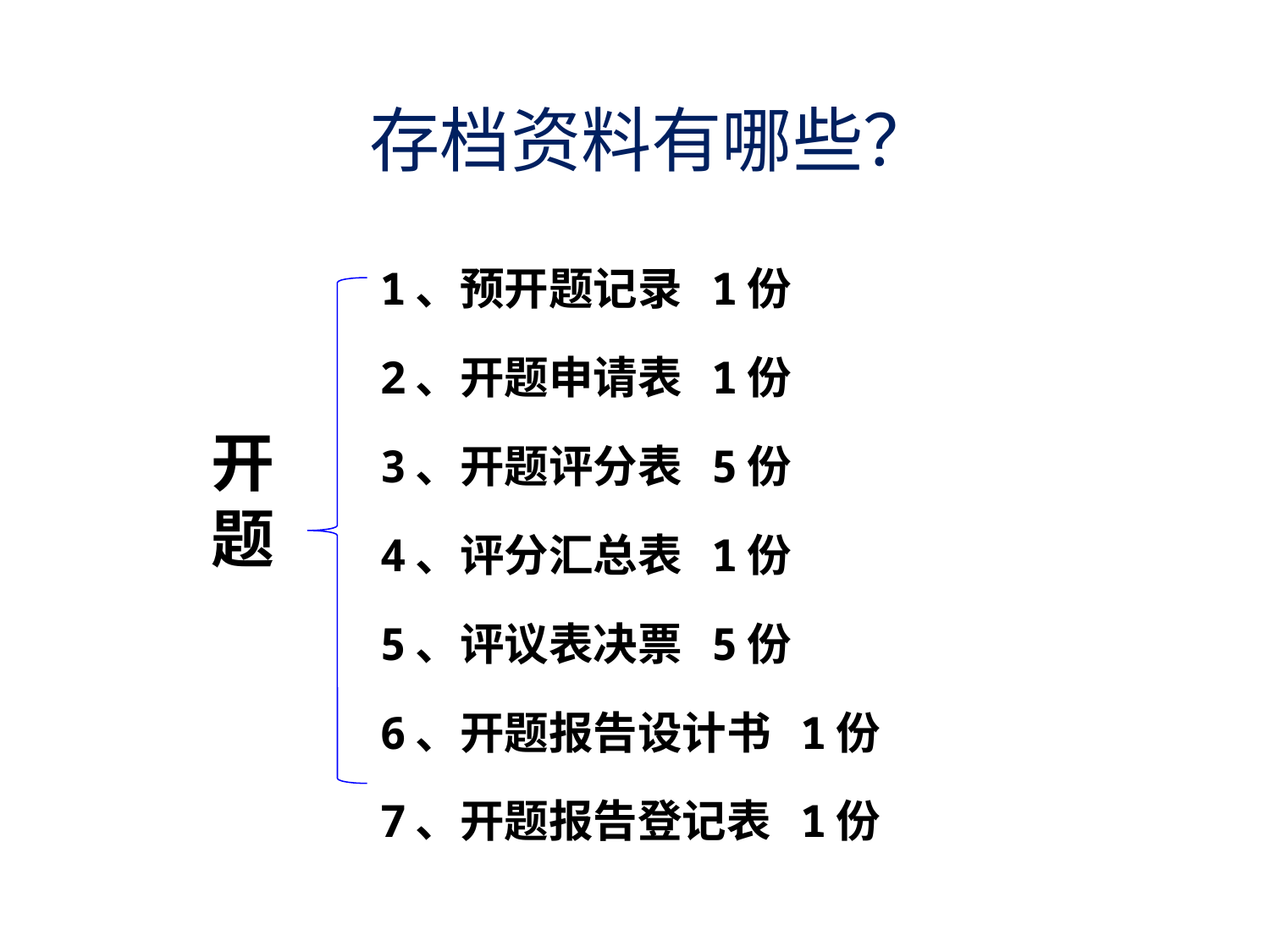

存档资料有哪些？
1、预开题记录  1份
2、开题申请表  1份
3、开题评分表  5份
4、评分汇总表  1份
5、评议表决票  5份
6、开题报告设计书  1份
7、开题报告登记表  1份

开
题